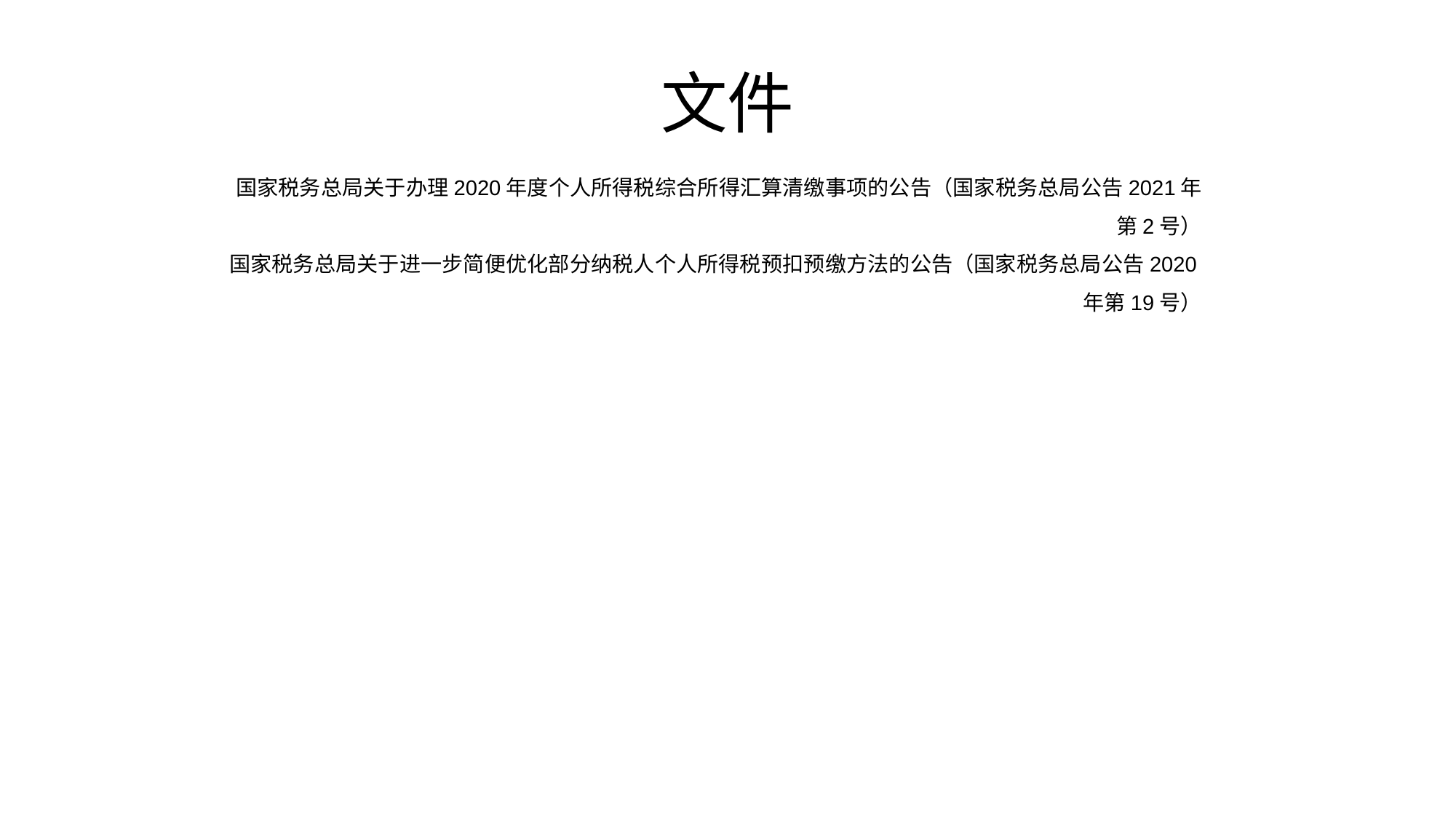

# 文件
国家税务总局关于办理2020年度个人所得税综合所得汇算清缴事项的公告（国家税务总局公告2021年第2号）
国家税务总局关于进一步简便优化部分纳税人个人所得税预扣预缴方法的公告（国家税务总局公告2020年第19号）